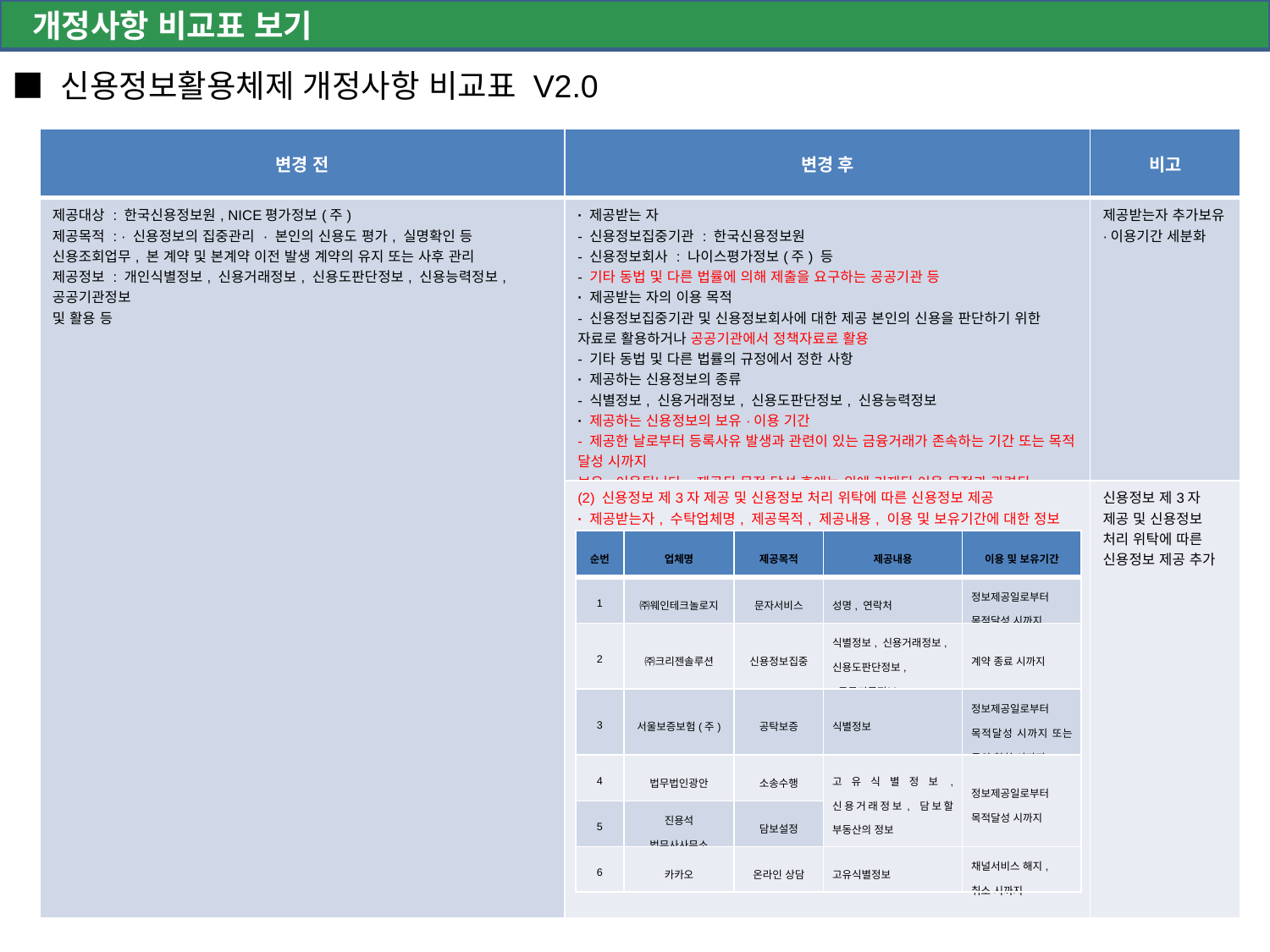

개정사항 비교표 보기
■ 신용정보활용체제 개정사항 비교표 V2.0
| 변경 전 | 변경 후 | 비고 |
| --- | --- | --- |
| 제공대상 : 한국신용정보원, NICE평가정보(주) 제공목적 : · 신용정보의 집중관리 · 본인의 신용도 평가, 실명확인 등 신용조회업무, 본 계약 및 본계약 이전 발생 계약의 유지 또는 사후 관리 제공정보 : 개인식별정보, 신용거래정보, 신용도판단정보, 신용능력정보, 공공기관정보 및 활용 등 | · 제공받는 자 - 신용정보집중기관 : 한국신용정보원 - 신용정보회사 : 나이스평가정보(주) 등 - 기타 동법 및 다른 법률에 의해 제출을 요구하는 공공기관 등 · 제공받는 자의 이용 목적 - 신용정보집중기관 및 신용정보회사에 대한 제공 본인의 신용을 판단하기 위한 자료로 활용하거나 공공기관에서 정책자료로 활용 - 기타 동법 및 다른 법률의 규정에서 정한 사항 · 제공하는 신용정보의 종류 - 식별정보, 신용거래정보, 신용도판단정보, 신용능력정보 · 제공하는 신용정보의 보유·이용 기간 - 제공한 날로부터 등록사유 발생과 관련이 있는 금융거래가 존속하는 기간 또는 목적 달성 시까지 보유·이용됩니다. 제공된 목적 달성 후에는 위에 기재된 이용 목적과 관련된 금융사고, 분쟁해결, 민원처리, 법령상 의무이행을 위하여 필요한 범위 내에서만 보유·이용됩니다. | 제공받는자 추가보유·이용기간 세분화 |
|  | (2) 신용정보 제3자 제공 및 신용정보 처리 위탁에 따른 신용정보 제공 · 제공받는자, 수탁업체명, 제공목적, 제공내용, 이용 및 보유기간에 대한 정보 | 신용정보 제3자 제공 및 신용정보 처리 위탁에 따른 신용정보 제공 추가 |
| 순번 | 업체명 | 제공목적 | 제공내용 | 이용 및 보유기간 |
| --- | --- | --- | --- | --- |
| 1 | ㈜웨인테크놀로지 | 문자서비스 | 성명, 연락처 | 정보제공일로부터 목적달성 시까지 |
| 2 | ㈜크리젠솔루션 | 신용정보집중 | 식별정보, 신용거래정보, 신용도판단정보, 공공기록정보 | 계약 종료 시까지 |
| 3 | 서울보증보험(주) | 공탁보증 | 식별정보 | 정보제공일로부터 목적달성 시까지 또는 동의 철회 시까지 |
| 4 | 법무법인광안 | 소송수행 | 고유식별정보, 신용거래정보, 담보할 부동산의 정보 | 정보제공일로부터 목적달성 시까지 |
| 5 | 진용석 법무사사무소 | 담보설정 |  |  |
| 6 | 카카오 | 온라인 상담 | 고유식별정보 | 채널서비스 해지, 취소 시까지 |